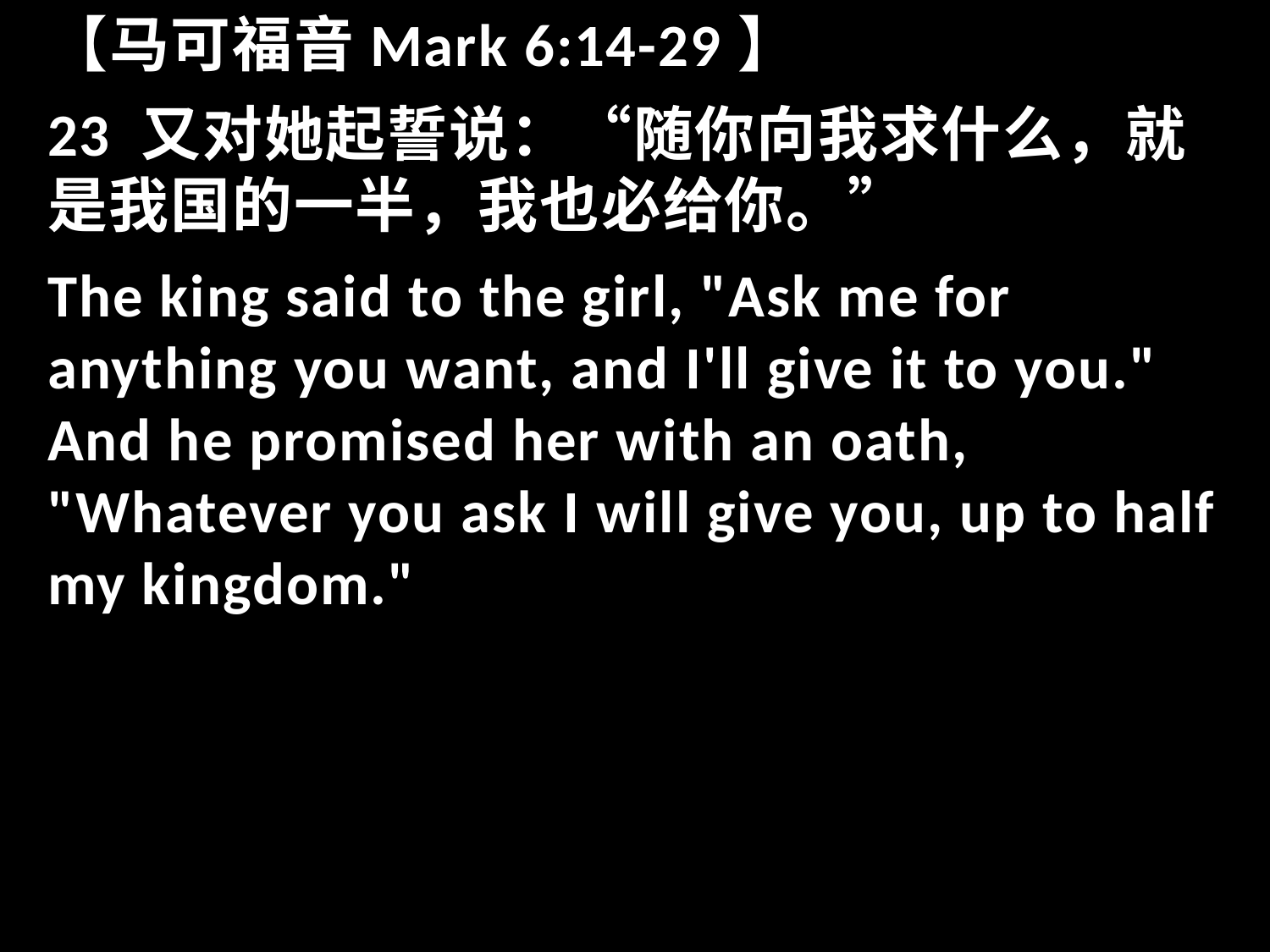

【马可福音Mark 6:14-29】
23 又对她起誓说：“随你向我求什么，就是我国的一半，我也必给你。”
The king said to the girl, "Ask me for anything you want, and I'll give it to you." And he promised her with an oath, "Whatever you ask I will give you, up to half my kingdom."